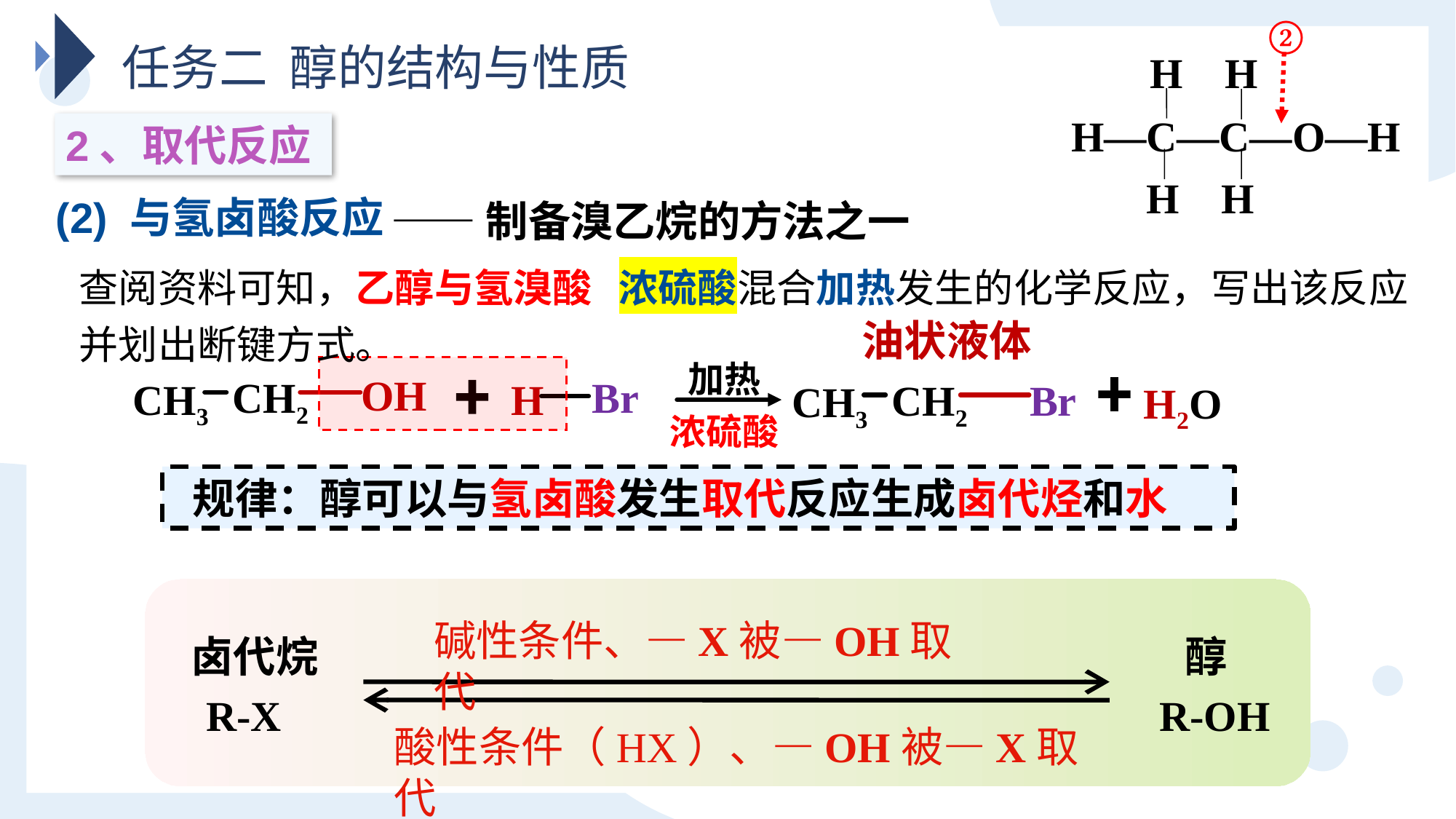

②

H    H

H—C—C—O—H

 H    H
任务二  醇的结构与性质

2、取代反应
(2) 与氢卤酸反应
——制备溴乙烷的方法之一
查阅资料可知，乙醇与氢溴酸   浓硫酸混合加热发生的化学反应，写出该反应并划出断键方式。
油状液体
加热
浓硫酸
OH
CH2
Br
H
CH3

CH2
CH3
Br
H2O

 规律：醇可以与氢卤酸发生取代反应生成卤代烃和水

碱性条件、—X被—OH取代
卤代烷
醇

R-X
R-OH

酸性条件（HX）、—OH被—X取代